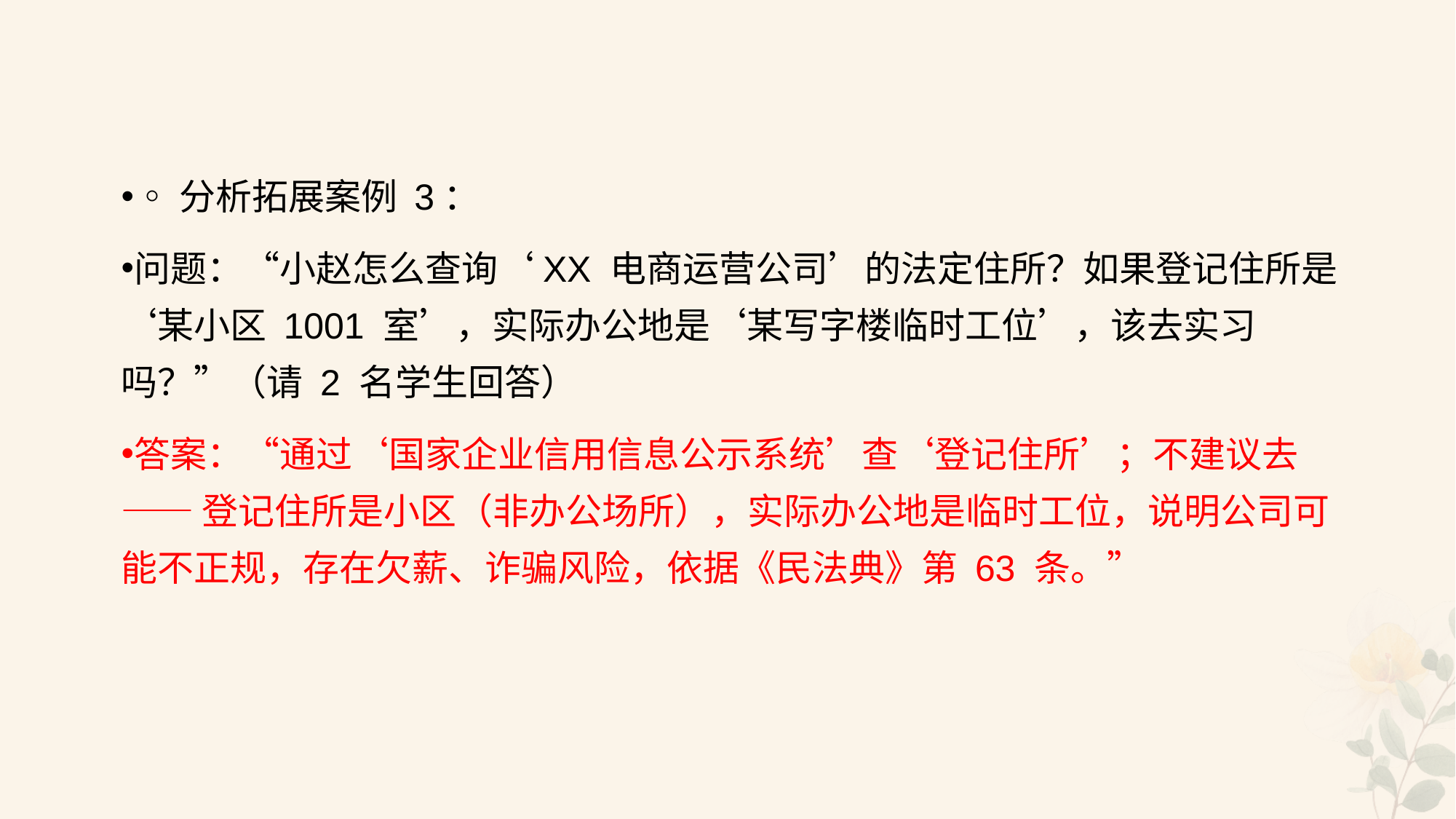

#
◦分析拓展案例 3：
问题：“小赵怎么查询‘XX 电商运营公司’的法定住所？如果登记住所是‘某小区 1001 室’，实际办公地是‘某写字楼临时工位’，该去实习吗？”（请 2 名学生回答）
答案：“通过‘国家企业信用信息公示系统’查‘登记住所’；不建议去 —— 登记住所是小区（非办公场所），实际办公地是临时工位，说明公司可能不正规，存在欠薪、诈骗风险，依据《民法典》第 63 条。”